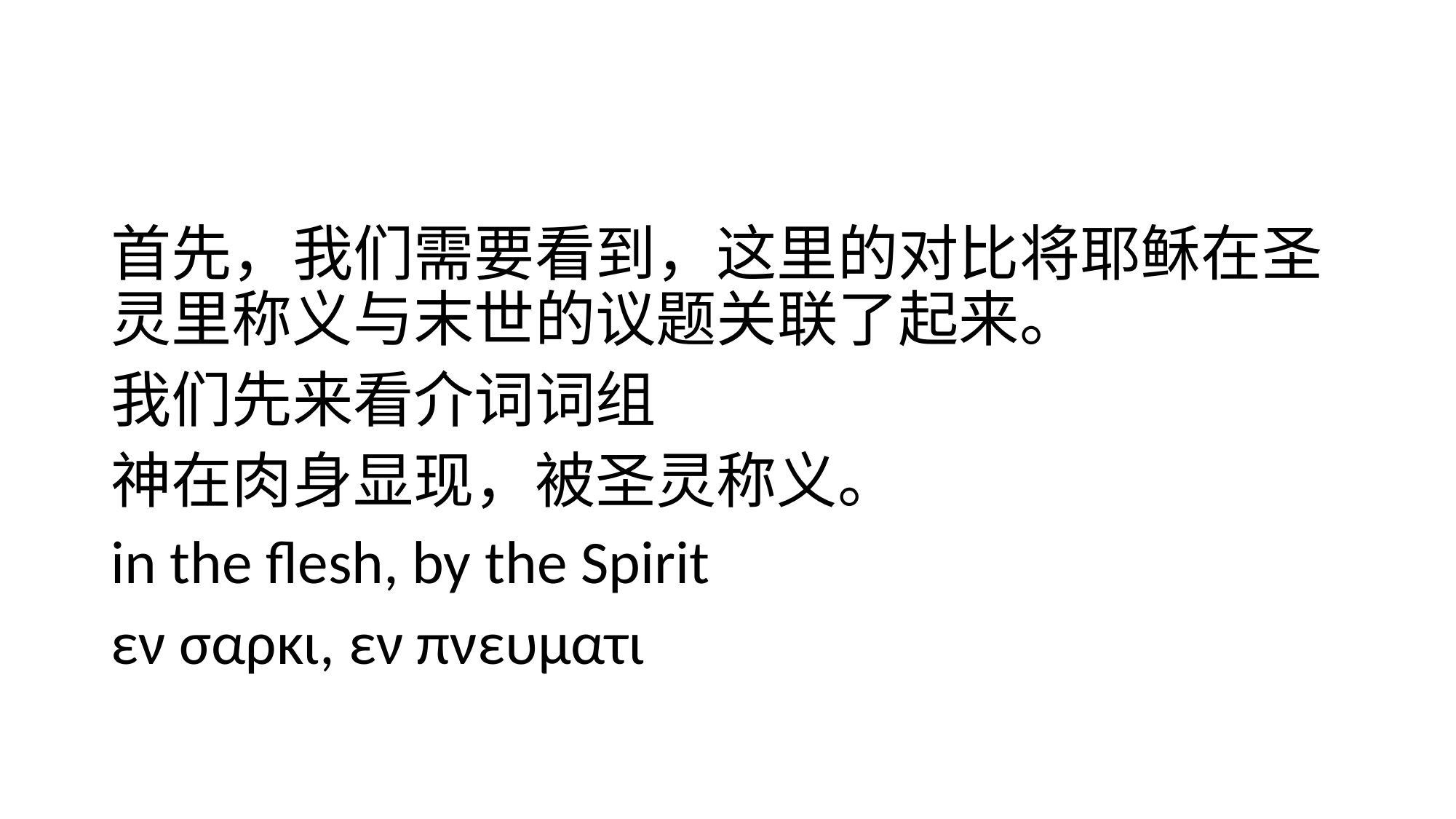

#
首先，我们需要看到，这里的对比将耶稣在圣灵里称义与末世的议题关联了起来。
我们先来看介词词组
神在肉身显现，被圣灵称义。
in the flesh, by the Spirit
εν σαρκι, εν πνευματι